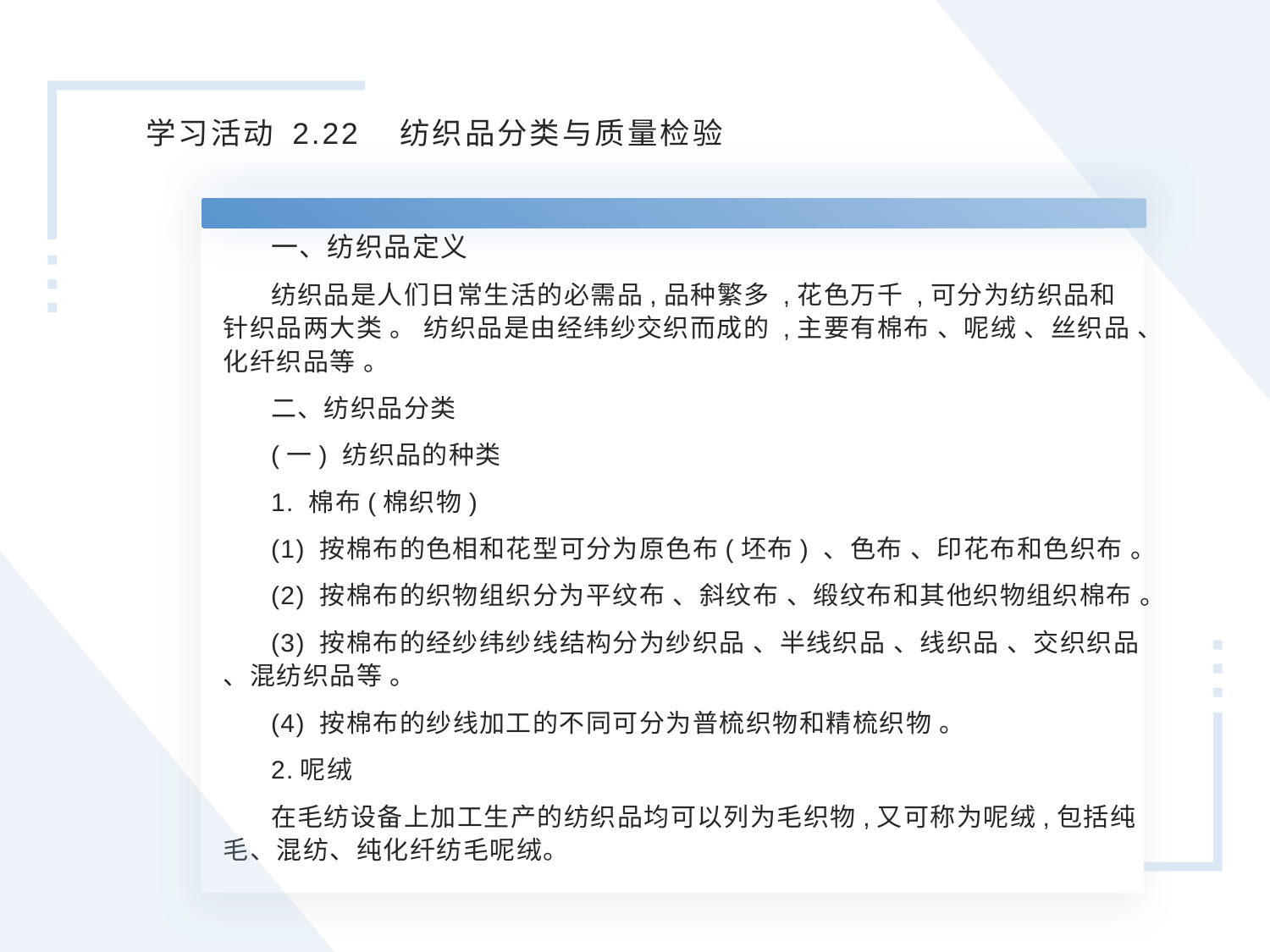

学习活动 2.22   纺织品分类与质量检验

一、纺织品定义
纺织品是人们日常生活的必需品,品种繁多 ,花色万千 ,可分为纺织品和针织品两大类 。 纺织品是由经纬纱交织而成的 ,主要有棉布 、呢绒 、丝织品 、化纤织品等 。
二、纺织品分类
(一) 纺织品的种类
1. 棉布(棉织物)
(1) 按棉布的色相和花型可分为原色布(坯布) 、色布 、印花布和色织布 。
(2) 按棉布的织物组织分为平纹布 、斜纹布 、缎纹布和其他织物组织棉布 。
(3) 按棉布的经纱纬纱线结构分为纱织品 、半线织品 、线织品 、交织织品 、混纺织品等 。
(4) 按棉布的纱线加工的不同可分为普梳织物和精梳织物 。
2.呢绒
在毛纺设备上加工生产的纺织品均可以列为毛织物,又可称为呢绒,包括纯毛、混纺、纯化纤纺毛呢绒。